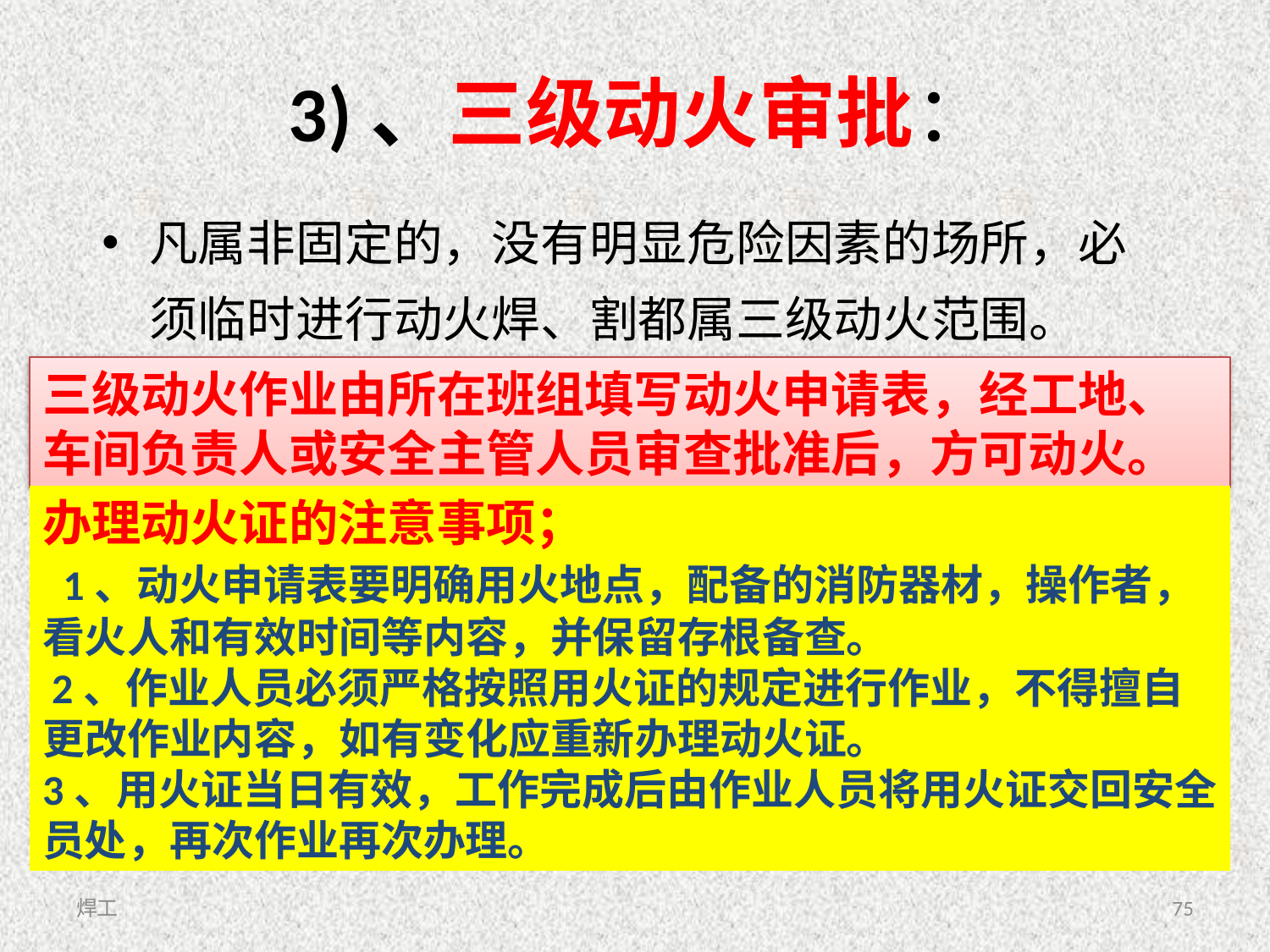

# 3)、三级动火审批：
凡属非固定的，没有明显危险因素的场所，必须临时进行动火焊、割都属三级动火范围。
三级动火作业由所在班组填写动火申请表，经工地、车间负责人或安全主管人员审查批准后，方可动火。
办理动火证的注意事项；
  1、动火申请表要明确用火地点，配备的消防器材，操作者，看火人和有效时间等内容，并保留存根备查。
 2、作业人员必须严格按照用火证的规定进行作业，不得擅自更改作业内容，如有变化应重新办理动火证。
3、用火证当日有效，工作完成后由作业人员将用火证交回安全员处，再次作业再次办理。
焊工
75